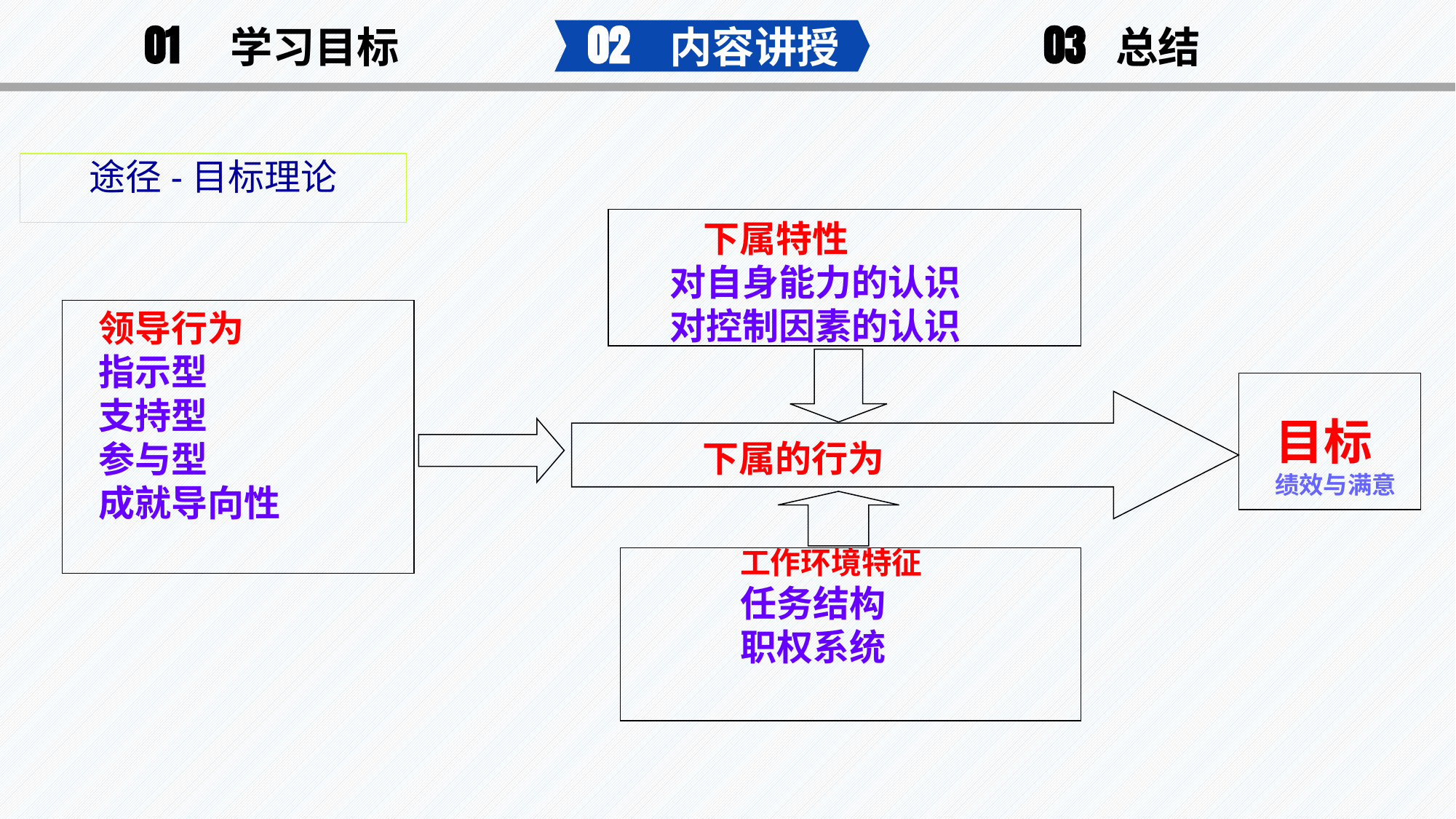

02   内容讲授
03  总结
01    学习目标

途径-目标理论

   下属特性
对自身能力的认识
对控制因素的认识

  领导行为
  指示型
  支持型
  参与型
  成就导向性

目标
绩效与满意

下属的行为

工作环境特征
任务结构
职权系统